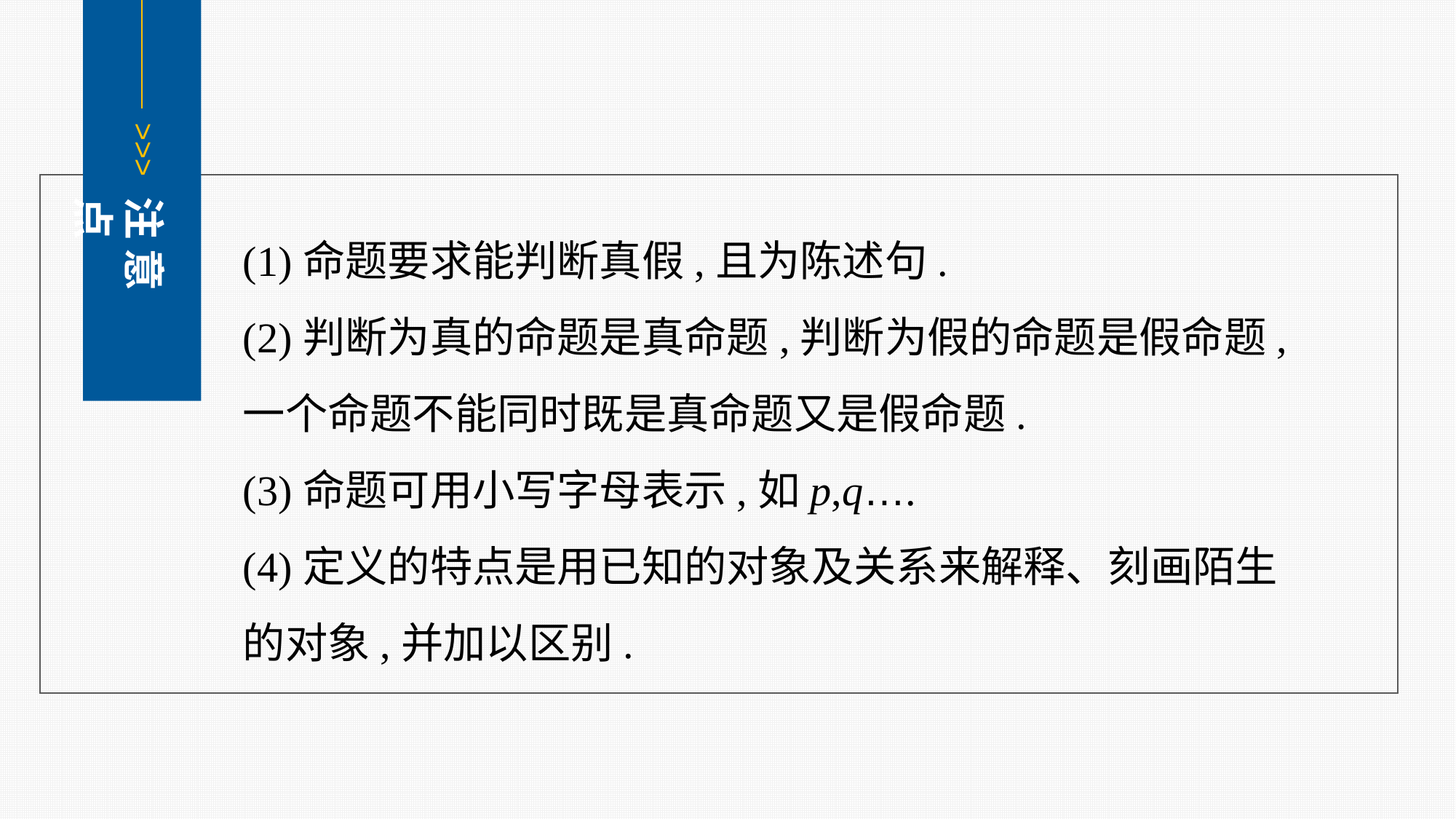

<<<
注 意 点

(1)命题要求能判断真假,且为陈述句.
(2)判断为真的命题是真命题,判断为假的命题是假命题,一个命题不能同时既是真命题又是假命题.
(3)命题可用小写字母表示,如p,q….
(4)定义的特点是用已知的对象及关系来解释、刻画陌生的对象,并加以区别.